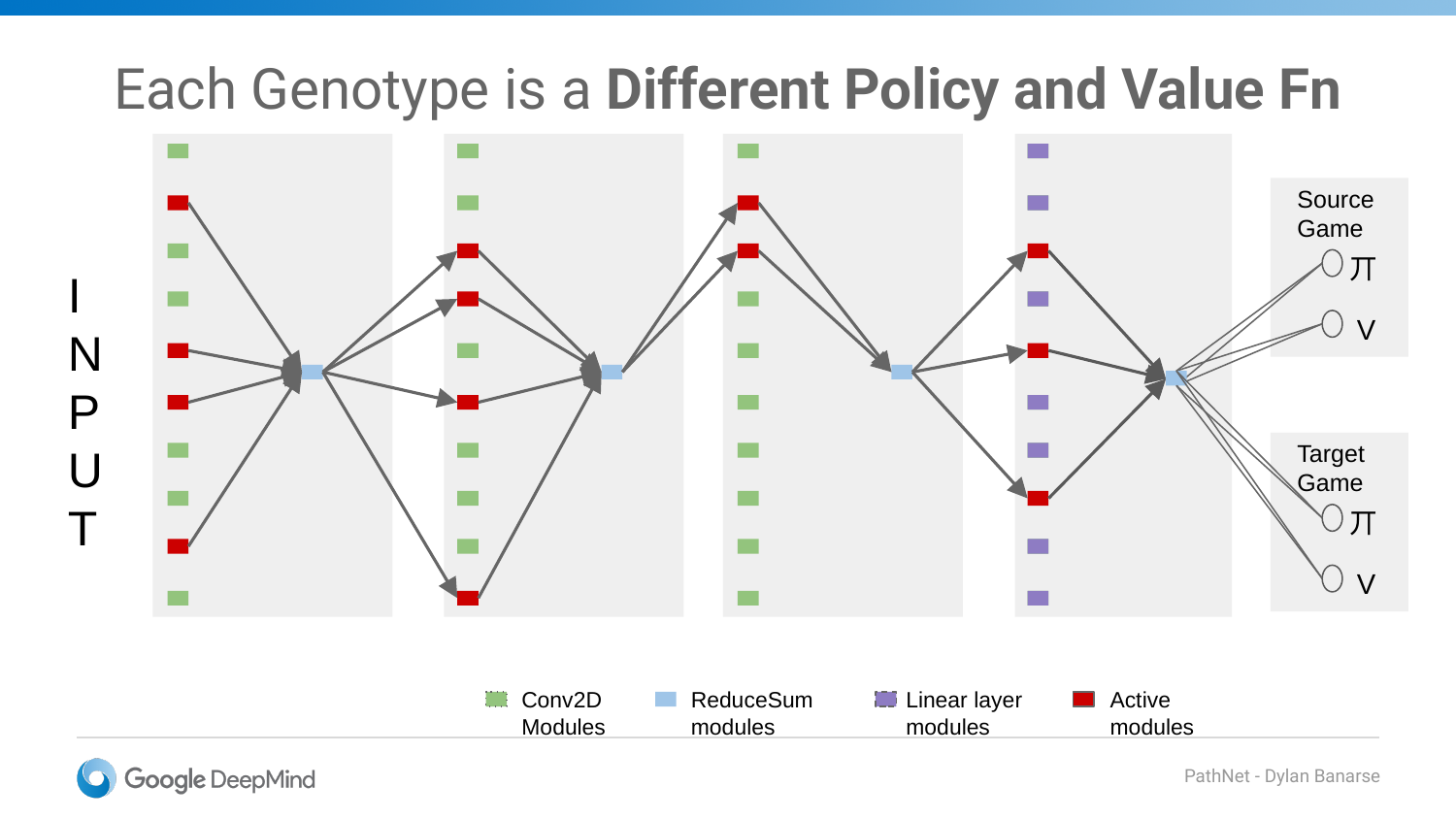

# Each Genotype is a Different Policy and Value Fn

Source Game

丌

INPUT

V

Target Game

丌

V

Conv2D Modules
ReduceSum modules
Linear layer modules
Active modules